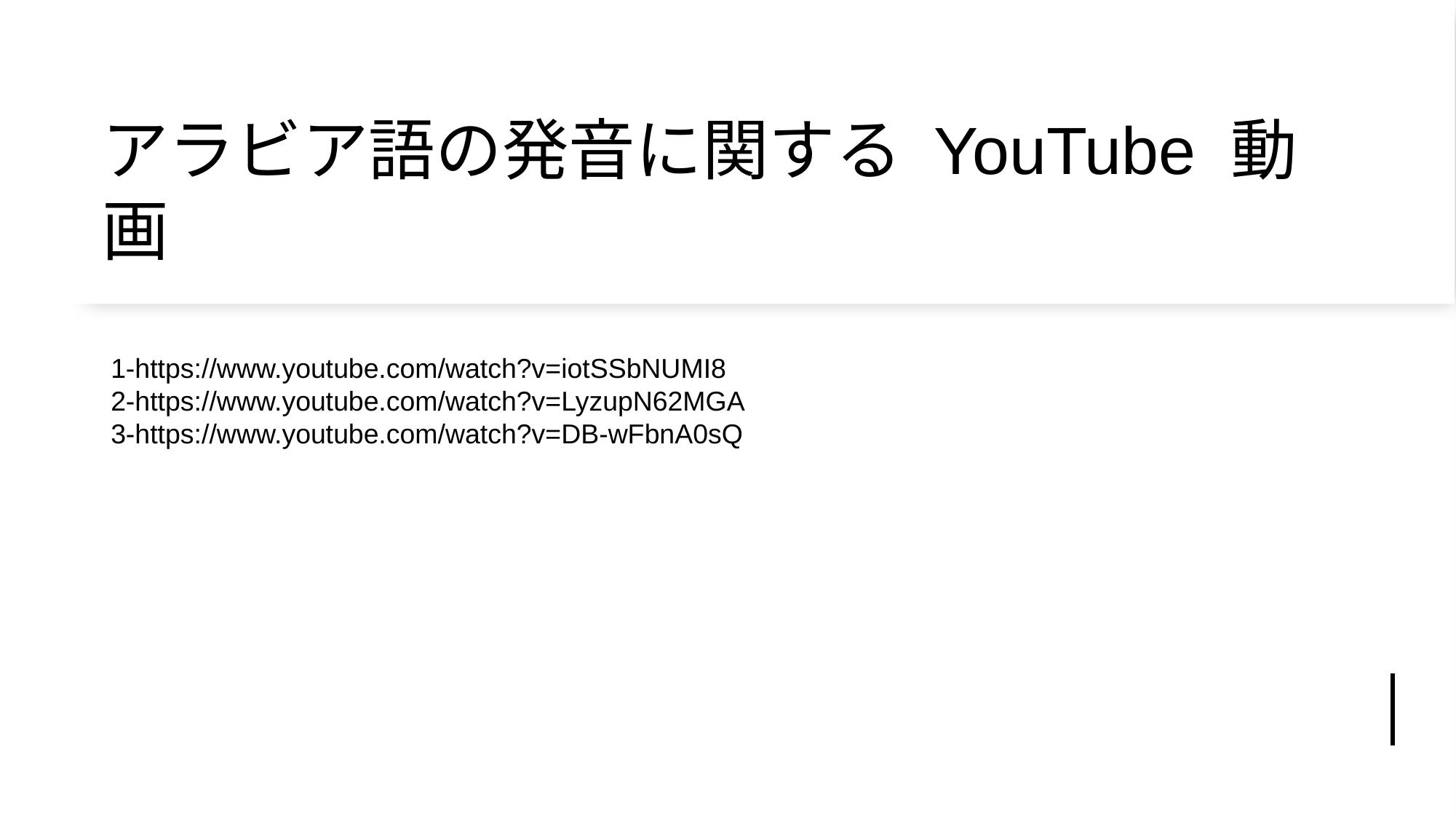

# アラビア語の発音に関する YouTube 動画
1-https://www.youtube.com/watch?v=iotSSbNUMI8
2-https://www.youtube.com/watch?v=LyzupN62MGA
3-https://www.youtube.com/watch?v=DB-wFbnA0sQ